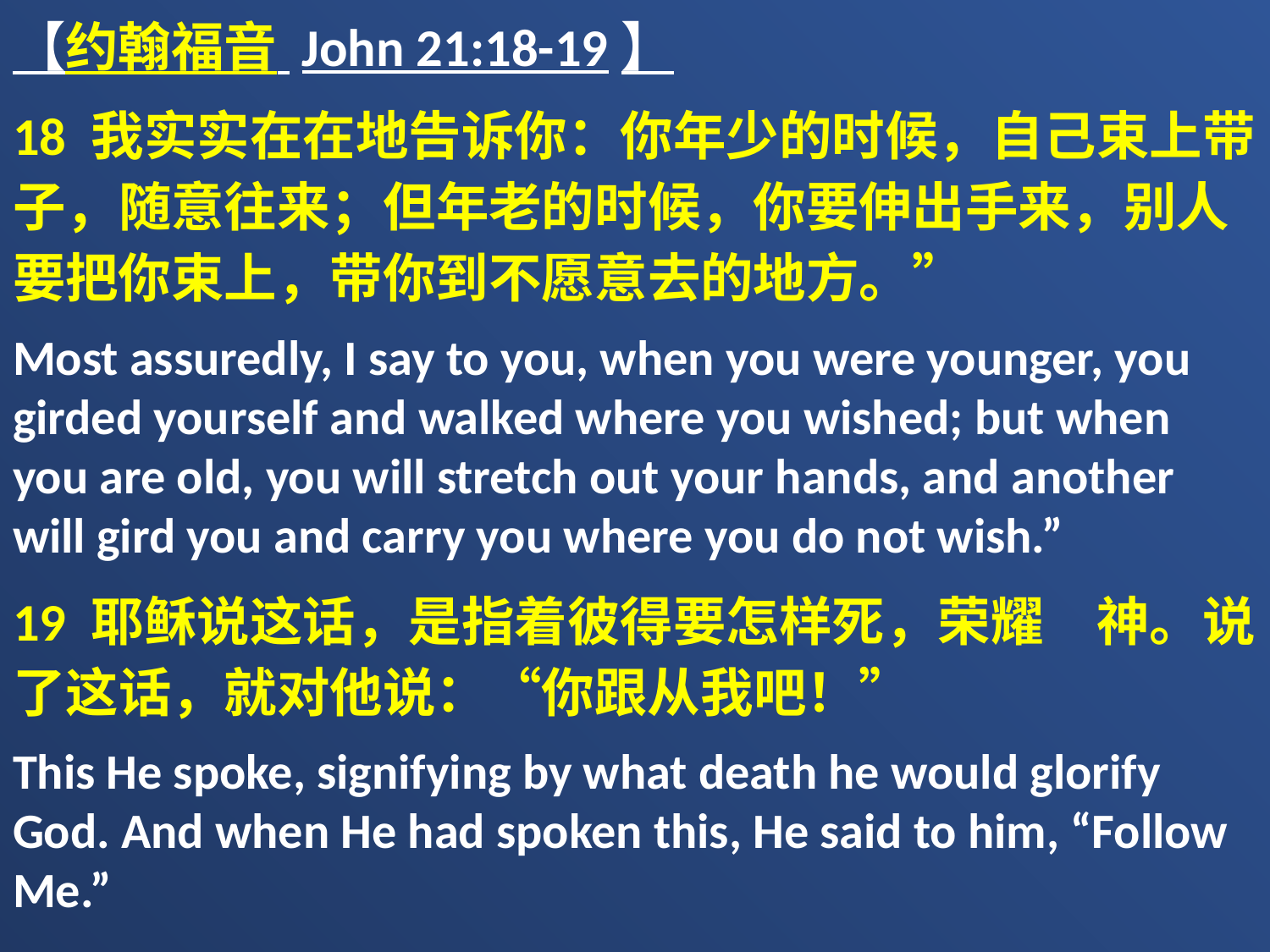

【约翰福音 John 21:18-19】
18 我实实在在地告诉你：你年少的时候，自己束上带子，随意往来；但年老的时候，你要伸出手来，别人要把你束上，带你到不愿意去的地方。”
Most assuredly, I say to you, when you were younger, you girded yourself and walked where you wished; but when you are old, you will stretch out your hands, and another will gird you and carry you where you do not wish.”
19 耶稣说这话，是指着彼得要怎样死，荣耀　神。说了这话，就对他说：“你跟从我吧！”
This He spoke, signifying by what death he would glorify God. And when He had spoken this, He said to him, “Follow Me.”